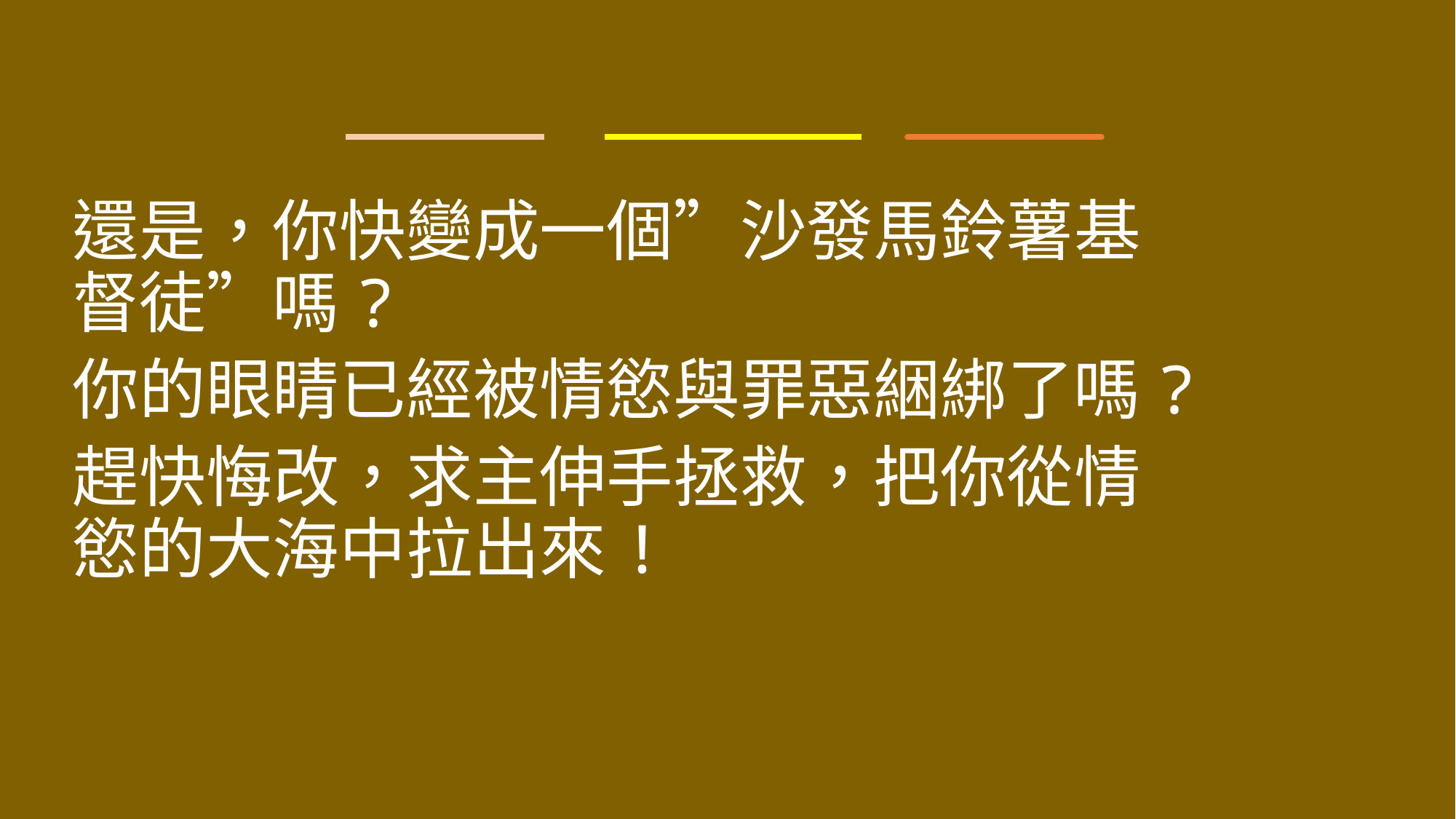

還是，你快變成一個”沙發馬鈴薯基督徒”嗎?
你的眼睛已經被情慾與罪惡綑綁了嗎?
趕快悔改，求主伸手拯救，把你從情慾的大海中拉出來!